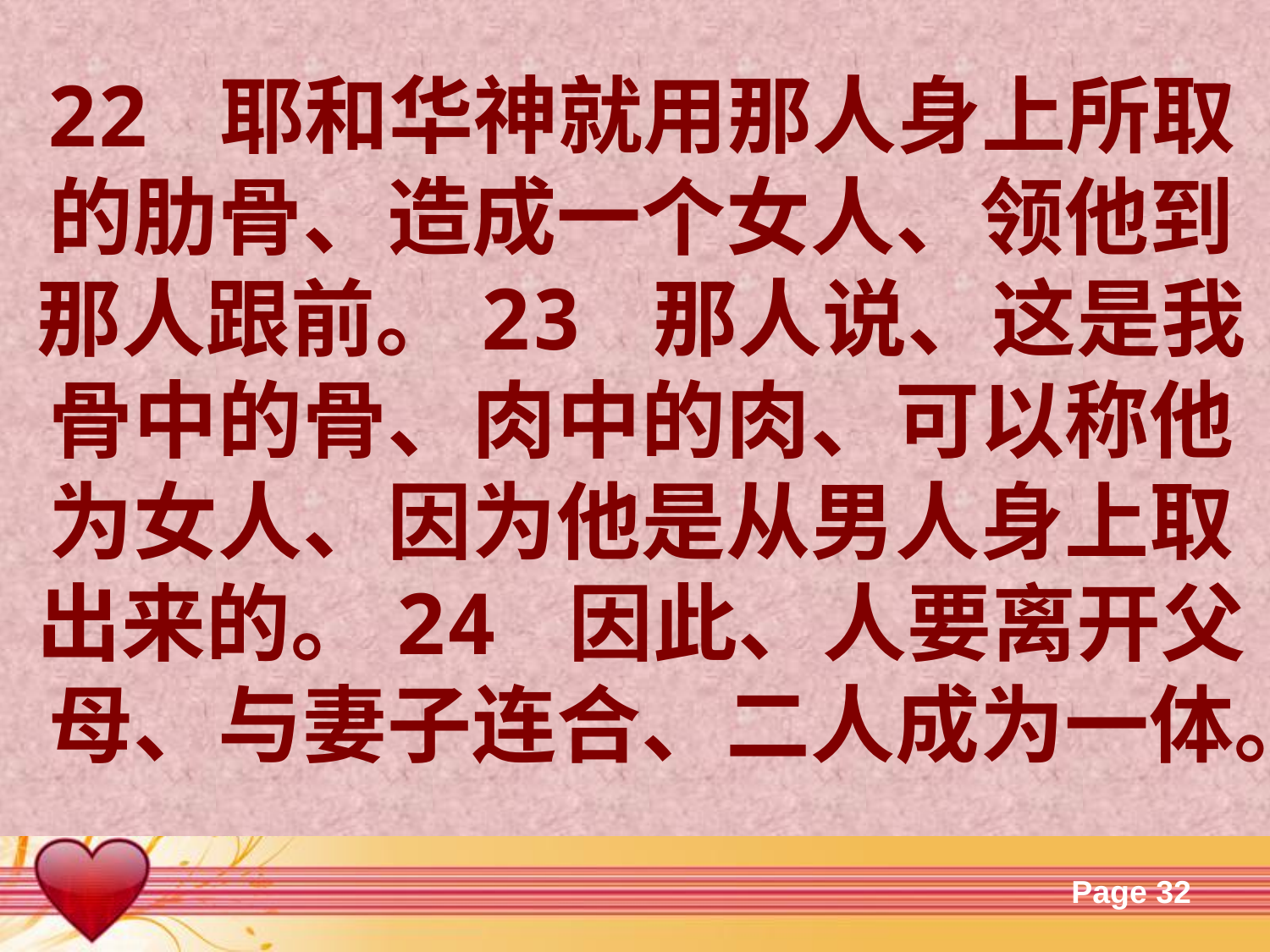

22 耶和华神就用那人身上所取的肋骨、造成一个女人、领他到那人跟前。23 那人说、这是我骨中的骨、肉中的肉、可以称他为女人、因为他是从男人身上取出来的。24 因此、人要离开父母、与妻子连合、二人成为一体。